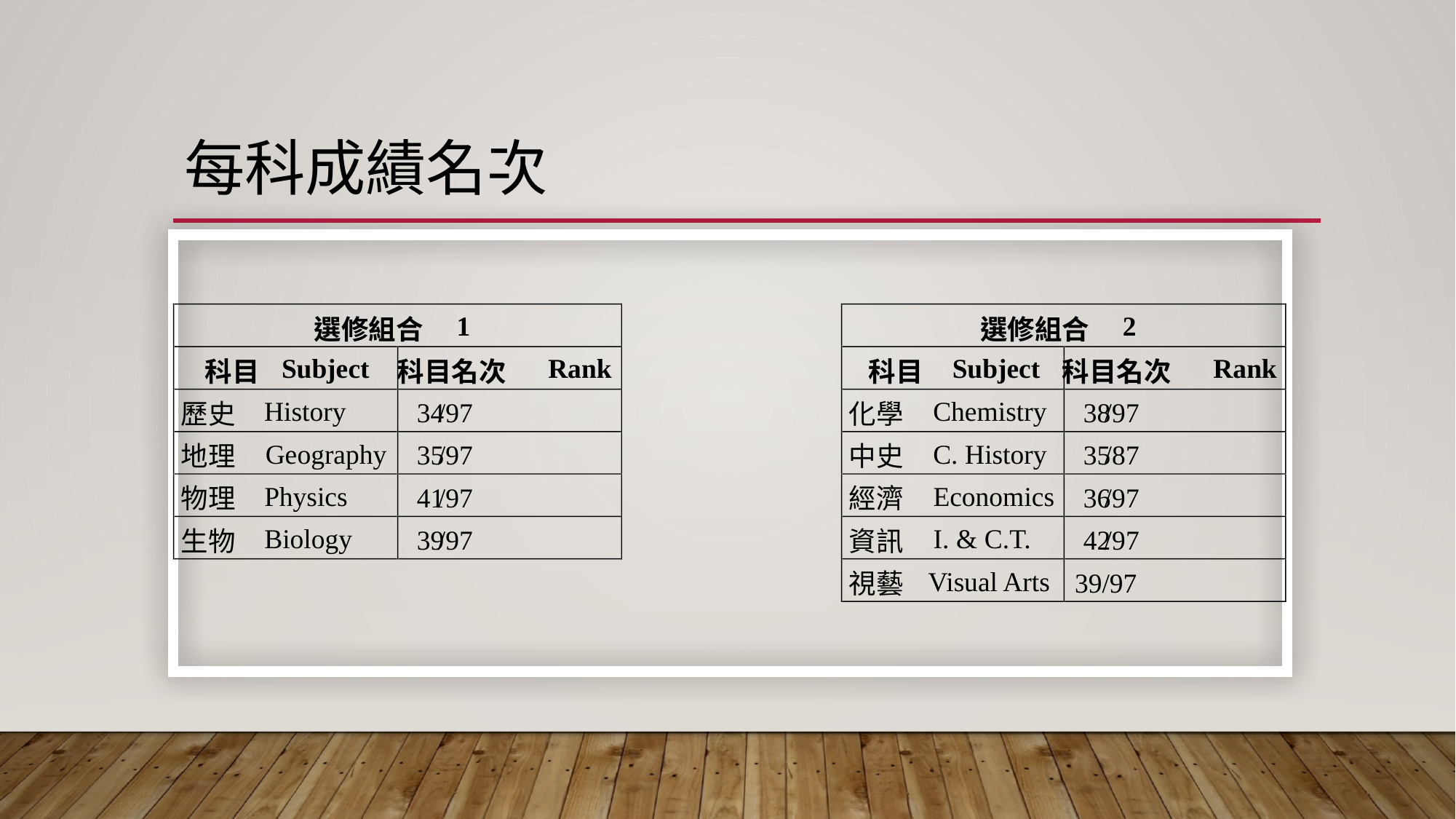

# 每科成績名次

1

2

選修組合
選修組合

Subject

Rank

Subject

Rank

科目
科目名次
科目
科目名次

History

Chemistry

34
/97

38
/97

歷史
化學

Geography

C. History

35
/97

35
/87

地理
中史

Physics

Economics

41
/97

36
/97

物理
經濟

Biology

I. & C.T.

39
/97

42
/97

生物
資訊

Visual Arts

39/97
視藝